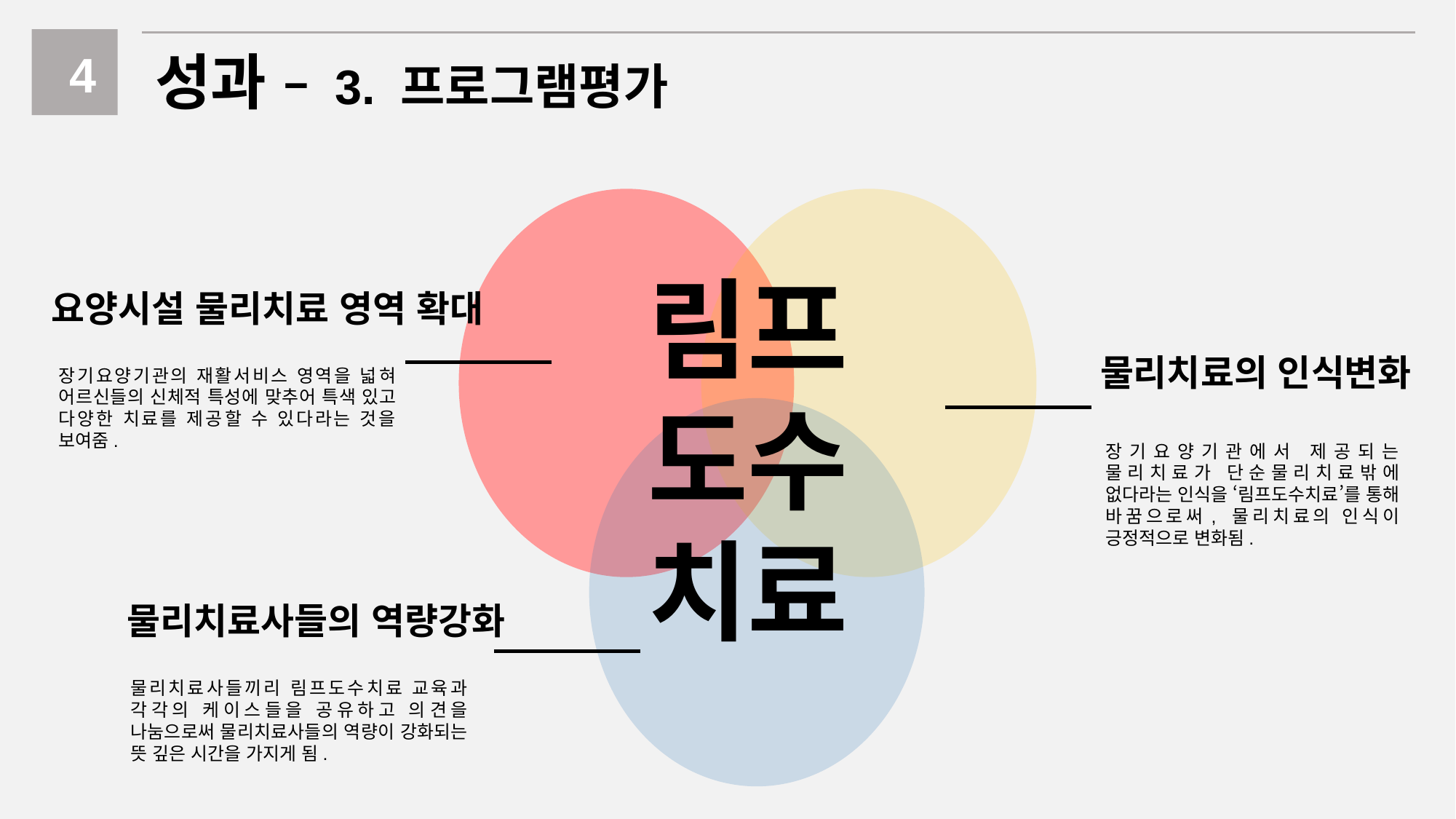

4
성과 – 3. 프로그램평가

림프
도수
치료
요양시설 물리치료 영역 확대
장기요양기관의 재활서비스 영역을 넓혀 어르신들의 신체적 특성에 맞추어 특색 있고 다양한 치료를 제공할 수 있다라는 것을 보여줌.
물리치료의 인식변화
장기요양기관에서 제공되는 물리치료가 단순물리치료밖에 없다라는 인식을 ‘림프도수치료’를 통해 바꿈으로써, 물리치료의 인식이 긍정적으로 변화됨.
물리치료사들의 역량강화
물리치료사들끼리 림프도수치료 교육과 각각의 케이스들을 공유하고 의견을 나눔으로써 물리치료사들의 역량이 강화되는 뜻 깊은 시간을 가지게 됨.